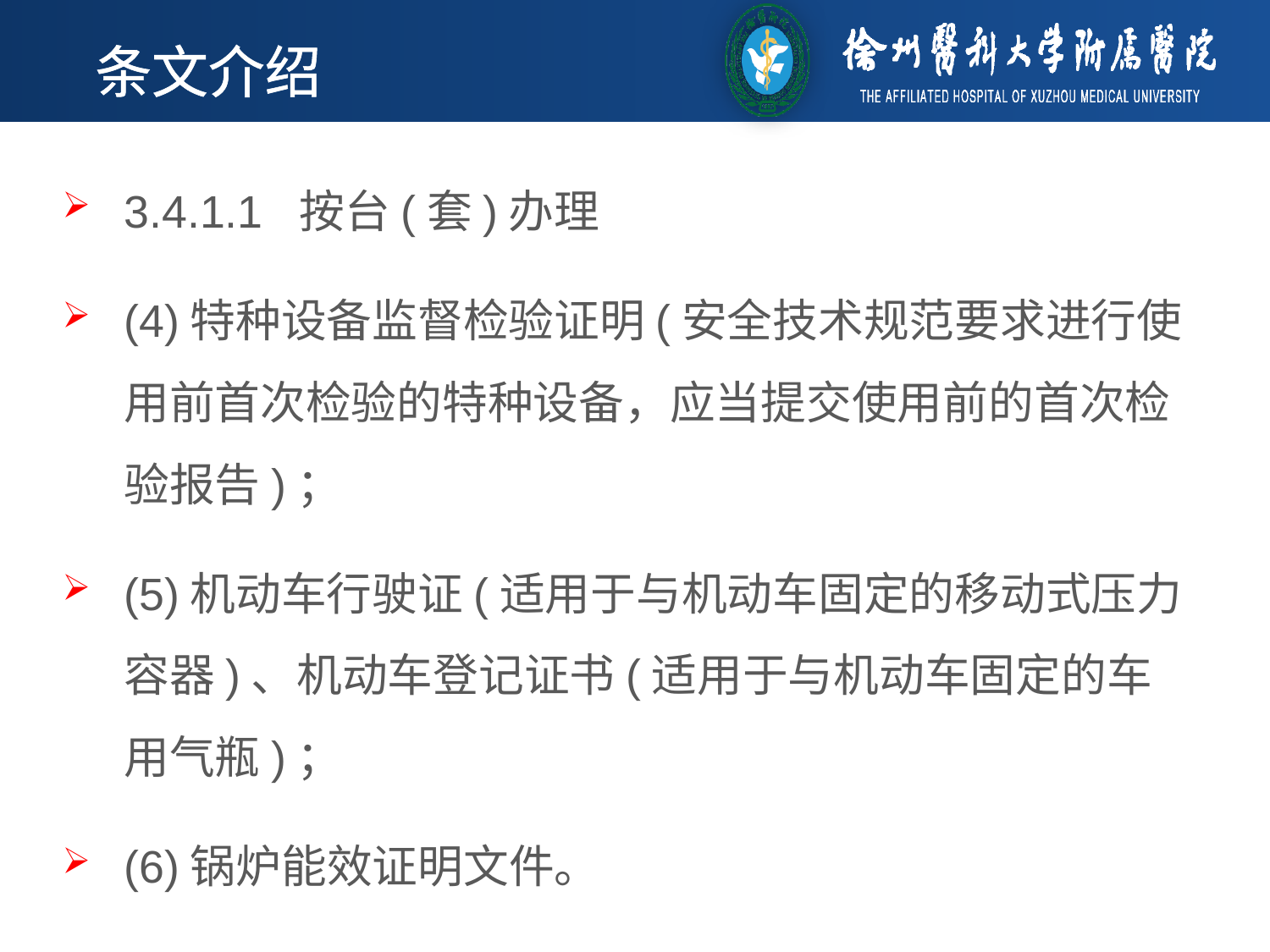

条文介绍

3.4.1.1  按台(套)办理
(4)特种设备监督检验证明(安全技术规范要求进行使用前首次检验的特种设备，应当提交使用前的首次检验报告)；
(5)机动车行驶证(适用于与机动车固定的移动式压力容器)、机动车登记证书(适用于与机动车固定的车用气瓶)；
(6)锅炉能效证明文件。